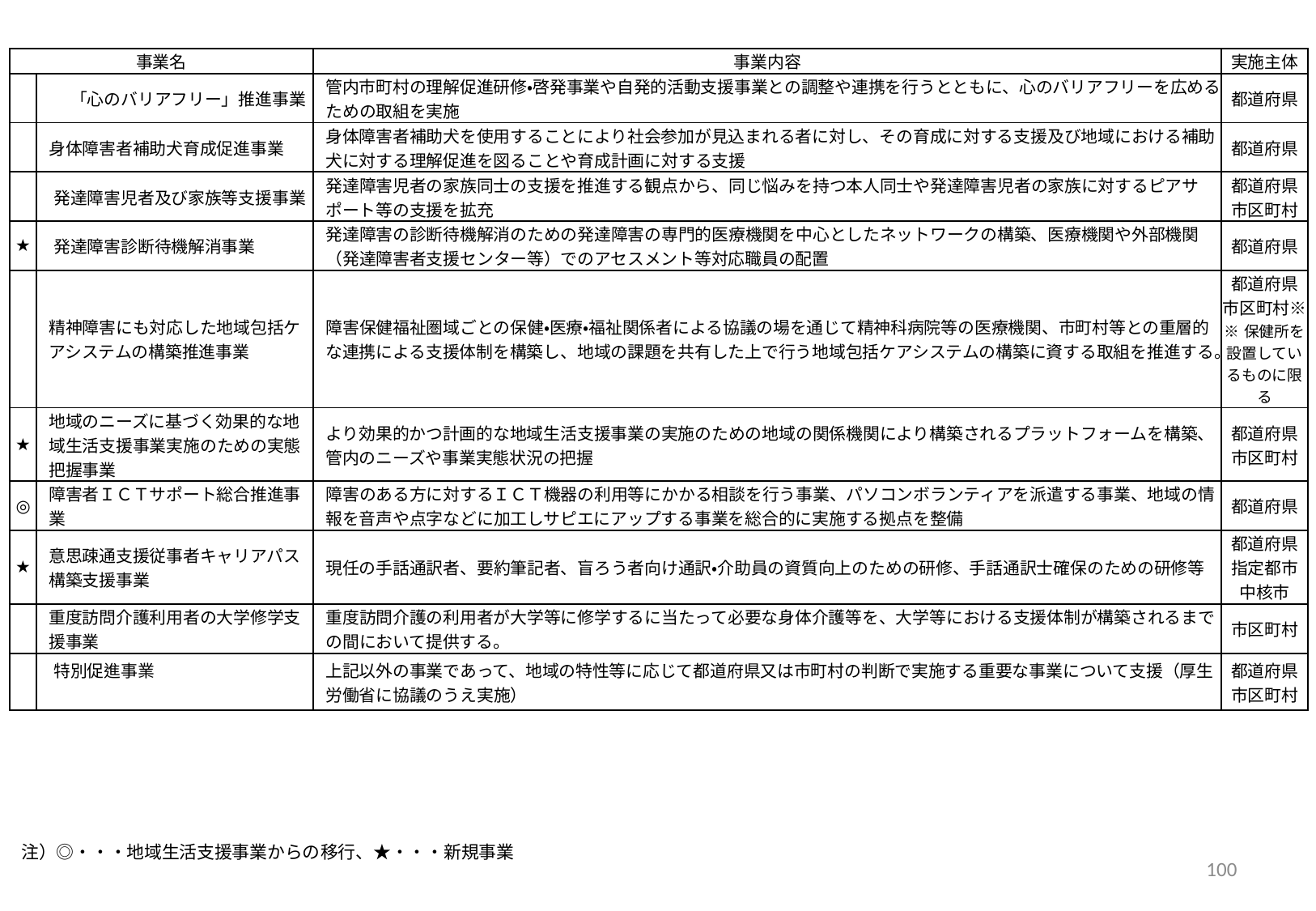

| 事業名 |  | 事業内容 | 実施主体 |
| --- | --- | --- | --- |
|  | 「心のバリアフリー」推進事業 | 管内市町村の理解促進研修・啓発事業や自発的活動支援事業との調整や連携を行うとともに、心のバリアフリーを広めるための取組を実施 | 都道府県 |
|  | 身体障害者補助犬育成促進事業 | 身体障害者補助犬を使用することにより社会参加が見込まれる者に対し、その育成に対する支援及び地域における補助犬に対する理解促進を図ることや育成計画に対する支援 | 都道府県 |
|  | 発達障害児者及び家族等支援事業 | 発達障害児者の家族同士の支援を推進する観点から、同じ悩みを持つ本人同士や発達障害児者の家族に対するピアサポート等の支援を拡充 | 都道府県 市区町村 |
| ★ | 発達障害診断待機解消事業 | 発達障害の診断待機解消のための発達障害の専門的医療機関を中心としたネットワークの構築、医療機関や外部機関（発達障害者支援センター等）でのアセスメント等対応職員の配置 | 都道府県 |
|  | 精神障害にも対応した地域包括ケアシステムの構築推進事業 | 障害保健福祉圏域ごとの保健・医療・福祉関係者による協議の場を通じて精神科病院等の医療機関、市町村等との重層的な連携による支援体制を構築し、地域の課題を共有した上で行う地域包括ケアシステムの構築に資する取組を推進する。 | 都道府県 市区町村※ ※保健所を設置しているものに限る |
| ★ | 地域のニーズに基づく効果的な地域生活支援事業実施のための実態把握事業 | より効果的かつ計画的な地域生活支援事業の実施のための地域の関係機関により構築されるプラットフォームを構築、管内のニーズや事業実態状況の把握 | 都道府県 市区町村 |
| ◎ | 障害者ＩＣＴサポート総合推進事業 | 障害のある方に対するＩＣＴ機器の利用等にかかる相談を行う事業、パソコンボランティアを派遣する事業、地域の情報を音声や点字などに加工しサピエにアップする事業を総合的に実施する拠点を整備 | 都道府県 |
| ★ | 意思疎通支援従事者キャリアパス構築支援事業 | 現任の手話通訳者、要約筆記者、盲ろう者向け通訳・介助員の資質向上のための研修、手話通訳士確保のための研修等 | 都道府県 指定都市 中核市 |
|  | 重度訪問介護利用者の大学修学支援事業 | 重度訪問介護の利用者が大学等に修学するに当たって必要な身体介護等を、大学等における支援体制が構築されるまでの間において提供する。 | 市区町村 |
|  | 特別促進事業 | 上記以外の事業であって、地域の特性等に応じて都道府県又は市町村の判断で実施する重要な事業について支援（厚生労働省に協議のうえ実施） | 都道府県 市区町村 |
注）◎・・・地域生活支援事業からの移行、★・・・新規事業
100